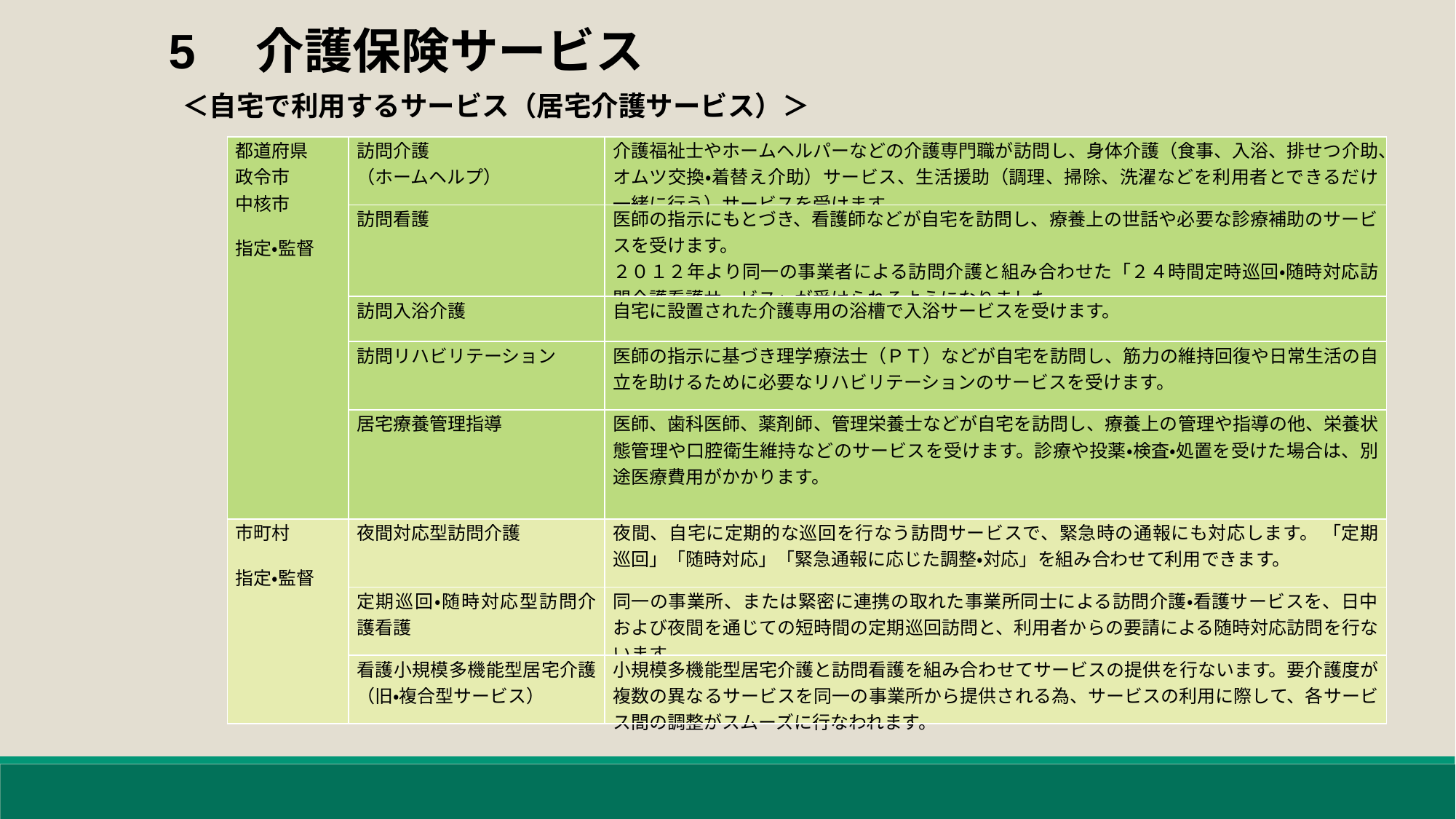

5　介護保険サービス
＜自宅で利用するサービス（居宅介護サービス）＞
| 都道府県 政令市 中核市 指定・監督 | 訪問介護 （ホームヘルプ） | 介護福祉士やホームヘルパーなどの介護専門職が訪問し、身体介護（食事、入浴、排せつ介助、オムツ交換・着替え介助）サービス、生活援助（調理、掃除、洗濯などを利用者とできるだけ一緒に行う）サービスを受けます。 |
| --- | --- | --- |
|  | 訪問看護 | 医師の指示にもとづき、看護師などが自宅を訪問し、療養上の世話や必要な診療補助のサービスを受けます。 ２０１２年より同一の事業者による訪問介護と組み合わせた「２４時間定時巡回・随時対応訪問介護看護サービス」が受けられるようになりました。 |
|  | 訪問入浴介護 | 自宅に設置された介護専用の浴槽で入浴サービスを受けます。 |
|  | 訪問リハビリテーション | 医師の指示に基づき理学療法士（ＰＴ）などが自宅を訪問し、筋力の維持回復や日常生活の自立を助けるために必要なリハビリテーションのサービスを受けます。 |
|  | 居宅療養管理指導 | 医師、歯科医師、薬剤師、管理栄養士などが自宅を訪問し、療養上の管理や指導の他、栄養状態管理や口腔衛生維持などのサービスを受けます。診療や投薬・検査・処置を受けた場合は、別途医療費用がかかります。 |
| 市町村 指定・監督 | 夜間対応型訪問介護 | 夜間、自宅に定期的な巡回を行なう訪問サービスで、緊急時の通報にも対応します。 「定期巡回」「随時対応」「緊急通報に応じた調整・対応」を組み合わせて利用できます。 |
|  | 定期巡回・随時対応型訪問介護看護 | 同一の事業所、または緊密に連携の取れた事業所同士による訪問介護・看護サービスを、日中および夜間を通じての短時間の定期巡回訪問と、利用者からの要請による随時対応訪問を行ないます。 |
|  | 看護小規模多機能型居宅介護（旧・複合型サービス） | 小規模多機能型居宅介護と訪問看護を組み合わせてサービスの提供を行ないます。要介護度が複数の異なるサービスを同一の事業所から提供される為、サービスの利用に際して、各サービス間の調整がスムーズに行なわれます。 |